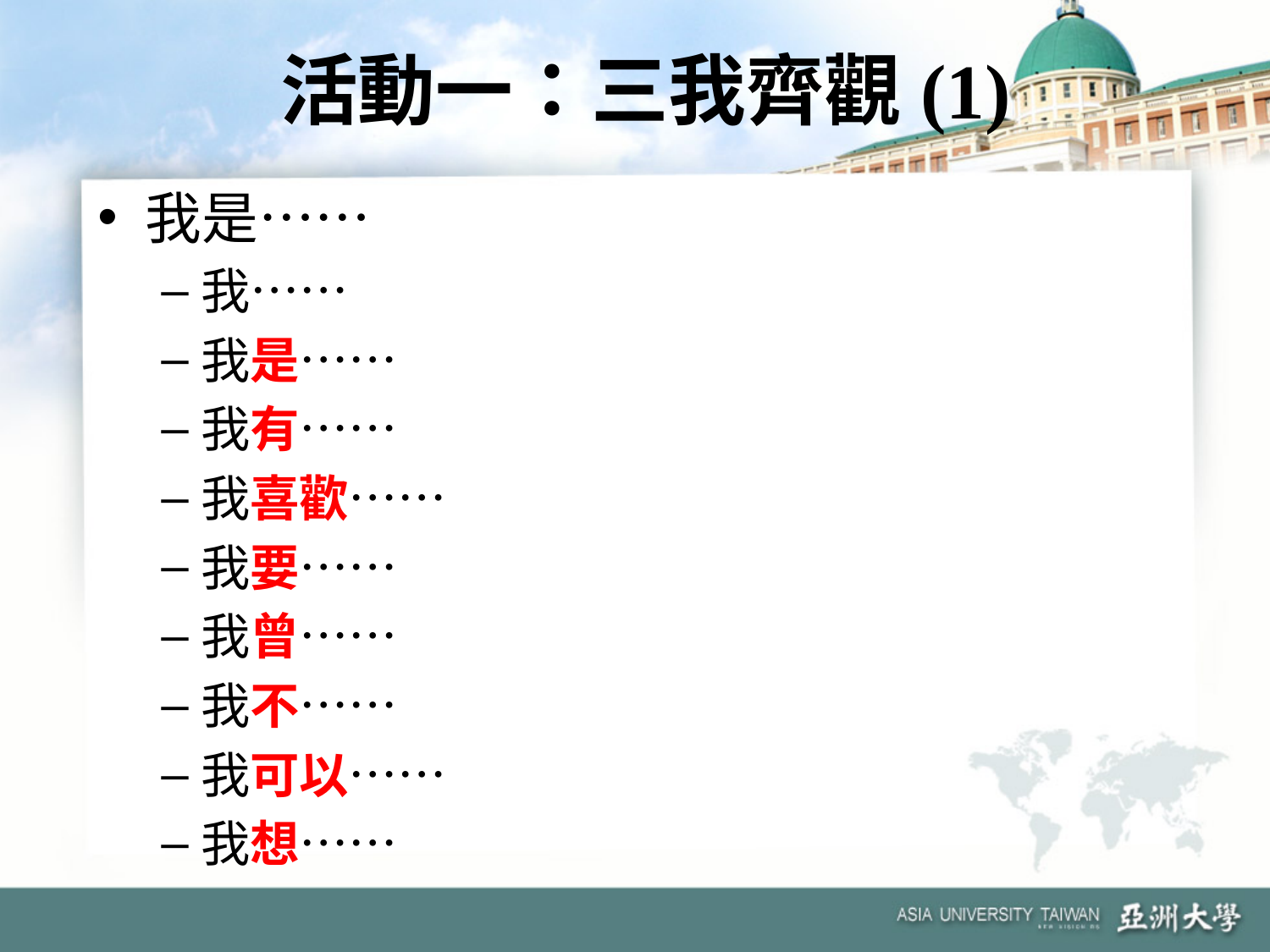

# 活動一：三我齊觀(1)
我是……
我……
我是……
我有……
我喜歡……
我要……
我曾……
我不……
我可以……
我想……